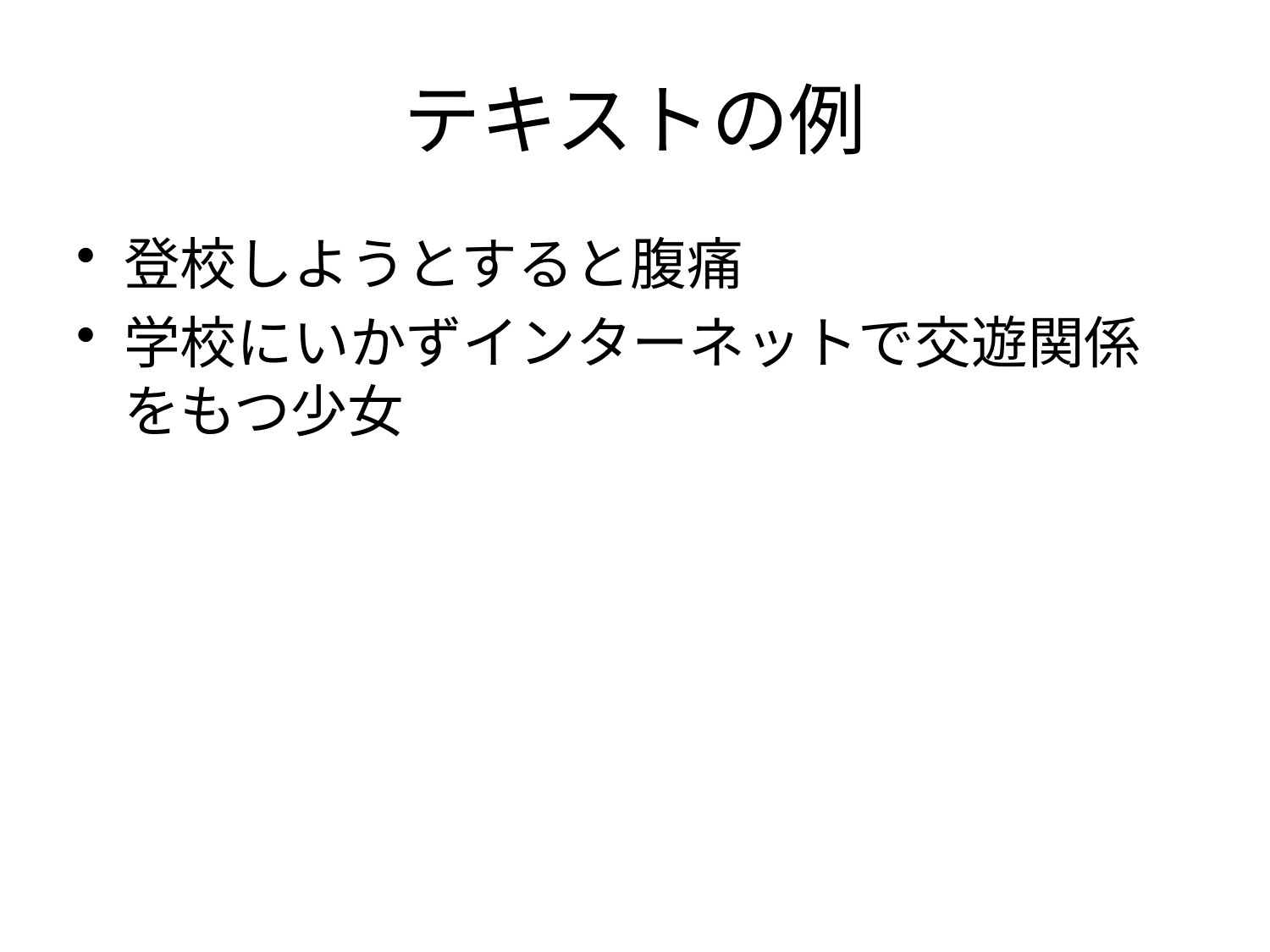

# テキストの例
登校しようとすると腹痛
学校にいかずインターネットで交遊関係をもつ少女